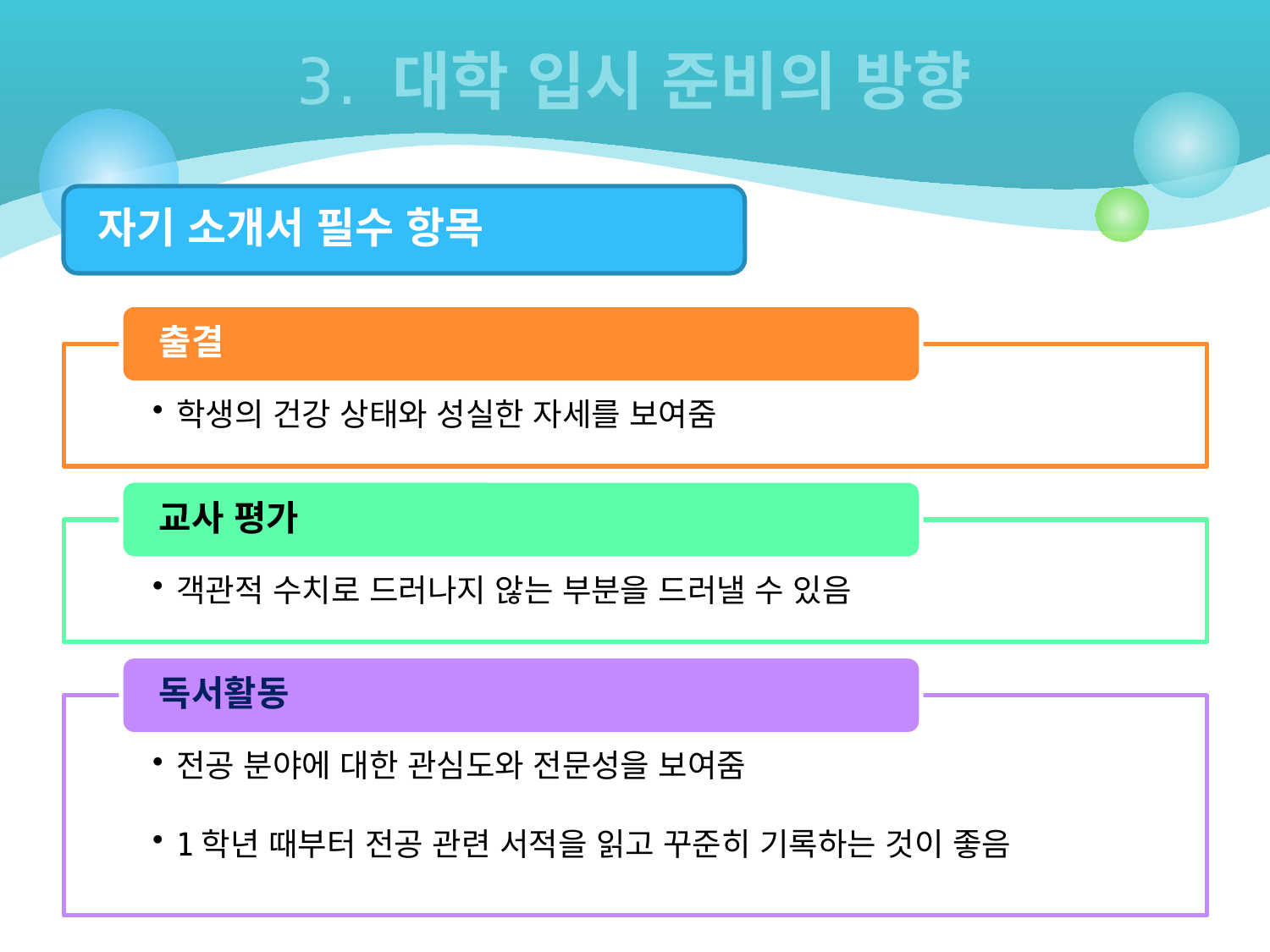

# 3. 대학 입시 준비의 방향

자기 소개서 필수 항목
학생의 건강 상태와 성실한 자세를 보여줌
출결
객관적 수치로 드러나지 않는 부분을 드러낼 수 있음
교사 평가
전공 분야에 대한 관심도와 전문성을 보여줌

1학년 때부터 전공 관련 서적을 읽고 꾸준히 기록하는 것이 좋음
독서활동